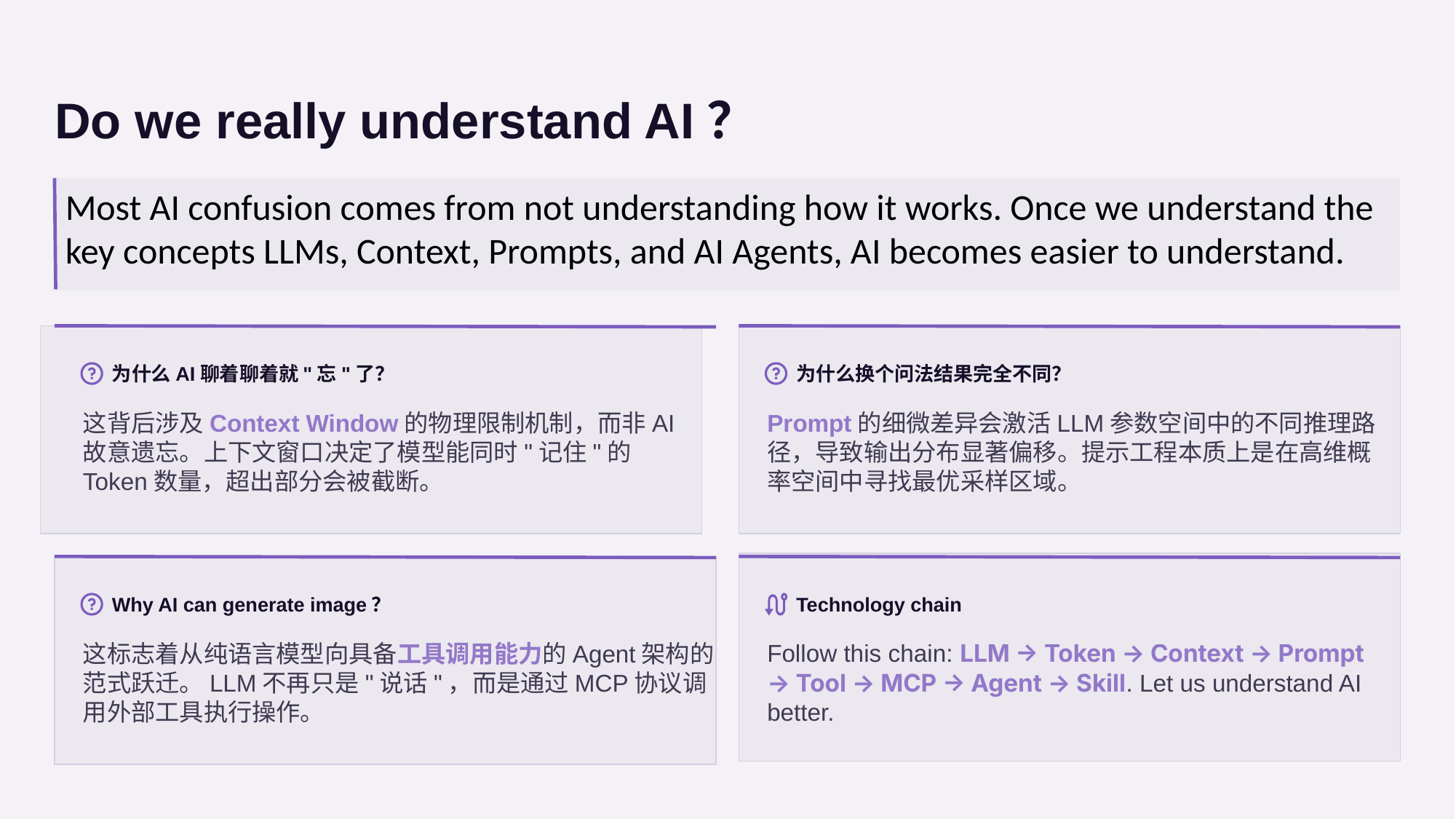

Do we really understand AI？

Most AI confusion comes from not understanding how it works. Once we understand the key concepts LLMs, Context, Prompts, and AI Agents, AI becomes easier to understand.

为什么AI聊着聊着就"忘"了？
为什么换个问法结果完全不同？

这背后涉及Context Window的物理限制机制，而非AI故意遗忘。上下文窗口决定了模型能同时"记住"的Token数量，超出部分会被截断。
Prompt的细微差异会激活LLM参数空间中的不同推理路径，导致输出分布显著偏移。提示工程本质上是在高维概率空间中寻找最优采样区域。

Why AI can generate image？
Technology chain

这标志着从纯语言模型向具备工具调用能力的Agent架构的范式跃迁。LLM不再只是"说话"，而是通过MCP协议调用外部工具执行操作。
Follow this chain: LLM → Token → Context → Prompt → Tool → MCP → Agent → Skill. Let us understand AI better.